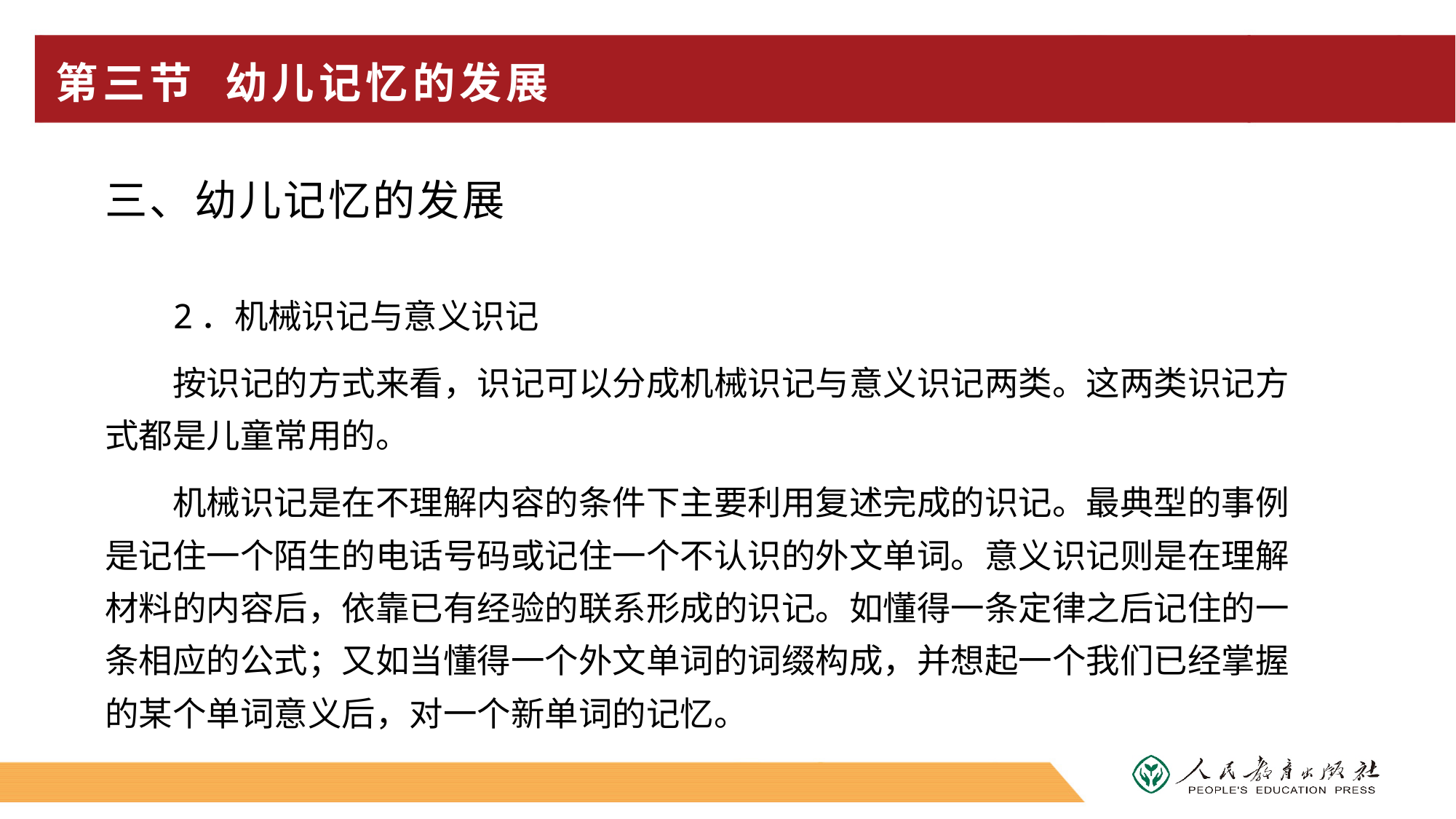

# 第三节  幼儿记忆的发展
三、幼儿记忆的发展
2．机械识记与意义识记
按识记的方式来看，识记可以分成机械识记与意义识记两类。这两类识记方式都是儿童常用的。
机械识记是在不理解内容的条件下主要利用复述完成的识记。最典型的事例是记住一个陌生的电话号码或记住一个不认识的外文单词。意义识记则是在理解材料的内容后，依靠已有经验的联系形成的识记。如懂得一条定律之后记住的一条相应的公式；又如当懂得一个外文单词的词缀构成，并想起一个我们已经掌握的某个单词意义后，对一个新单词的记忆。